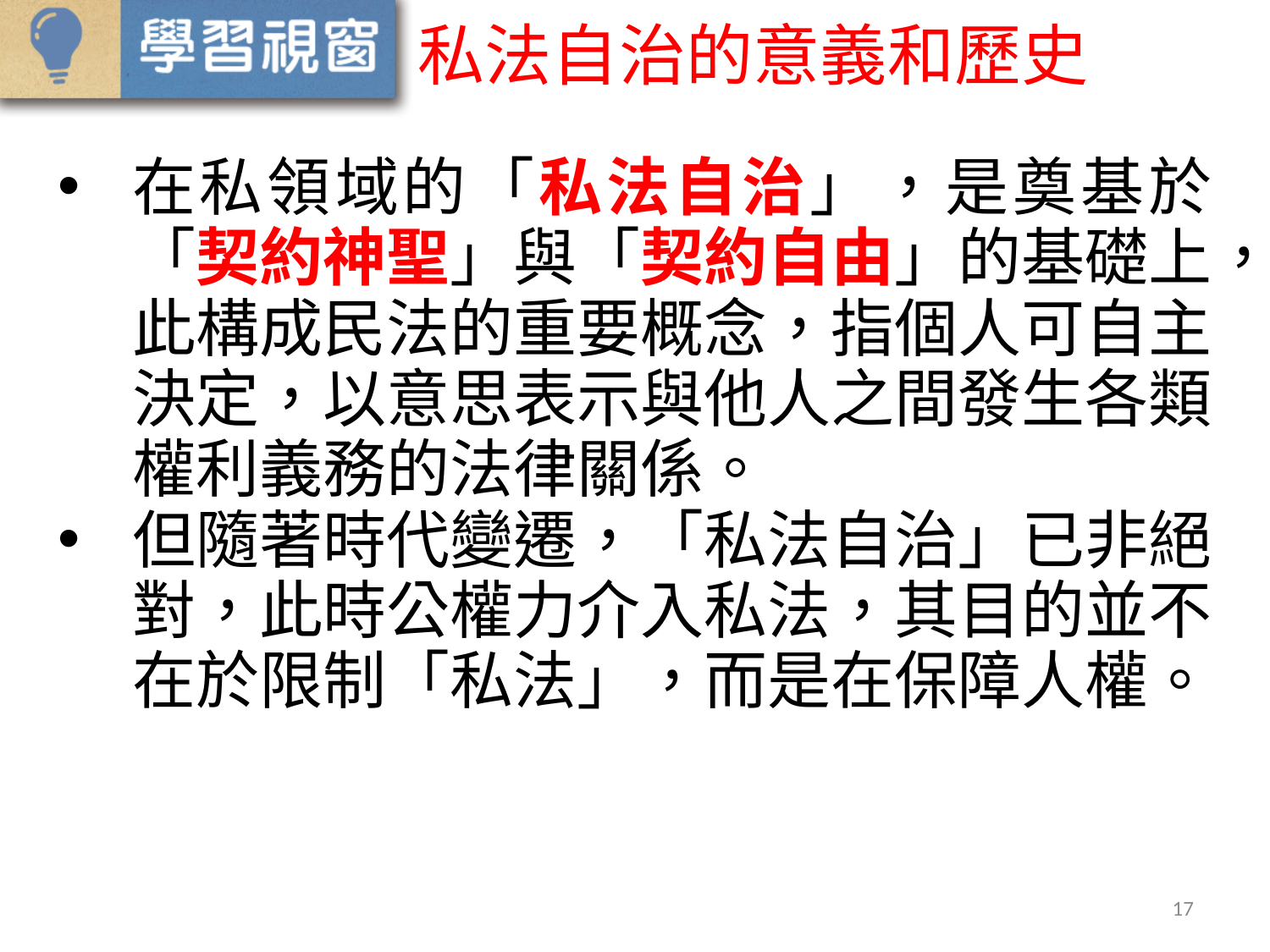

# 私法自治的意義和歷史
在私領域的「私法自治」，是奠基於「契約神聖」與「契約自由」的基礎上，此構成民法的重要概念，指個人可自主決定，以意思表示與他人之間發生各類權利義務的法律關係。
但隨著時代變遷，「私法自治」已非絕對，此時公權力介入私法，其目的並不在於限制「私法」，而是在保障人權。
17